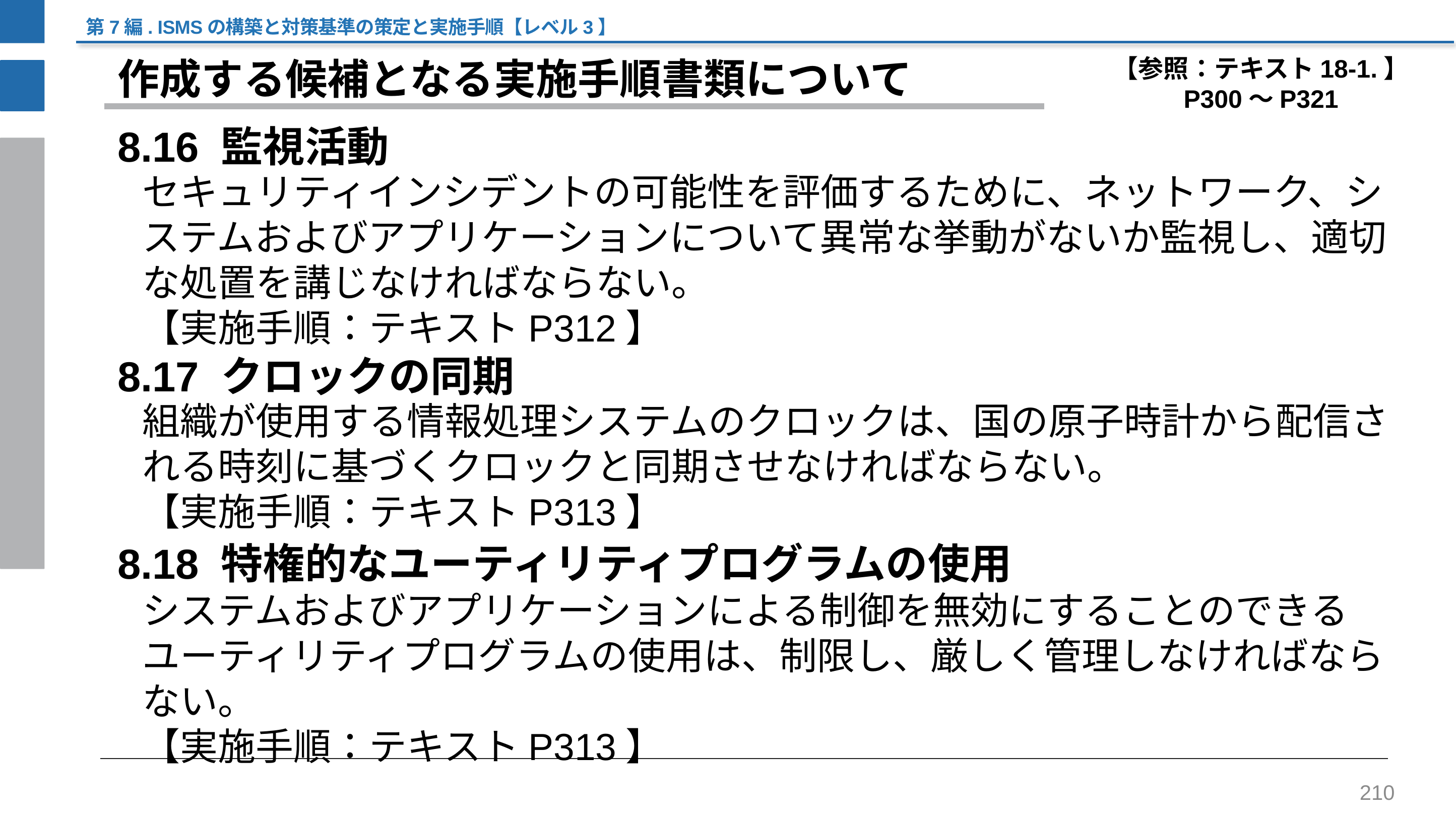

第7編. ISMSの構築と対策基準の策定と実施手順【レベル3】
【参照：テキスト18-1.】
P300～P321
作成する候補となる実施手順書類について
8.16 監視活動

セキュリティインシデントの可能性を評価するために、ネットワーク、システムおよびアプリケーションについて異常な挙動がないか監視し、適切な処置を講じなければならない。
【実施手順：テキストP312】
8.17 クロックの同期
組織が使用する情報処理システムのクロックは、国の原子時計から配信される時刻に基づくクロックと同期させなければならない。
【実施手順：テキストP313】
8.18 特権的なユーティリティプログラムの使用
システムおよびアプリケーションによる制御を無効にすることのできるユーティリティプログラムの使用は、制限し、厳しく管理しなければならない。
【実施手順：テキストP313】
210